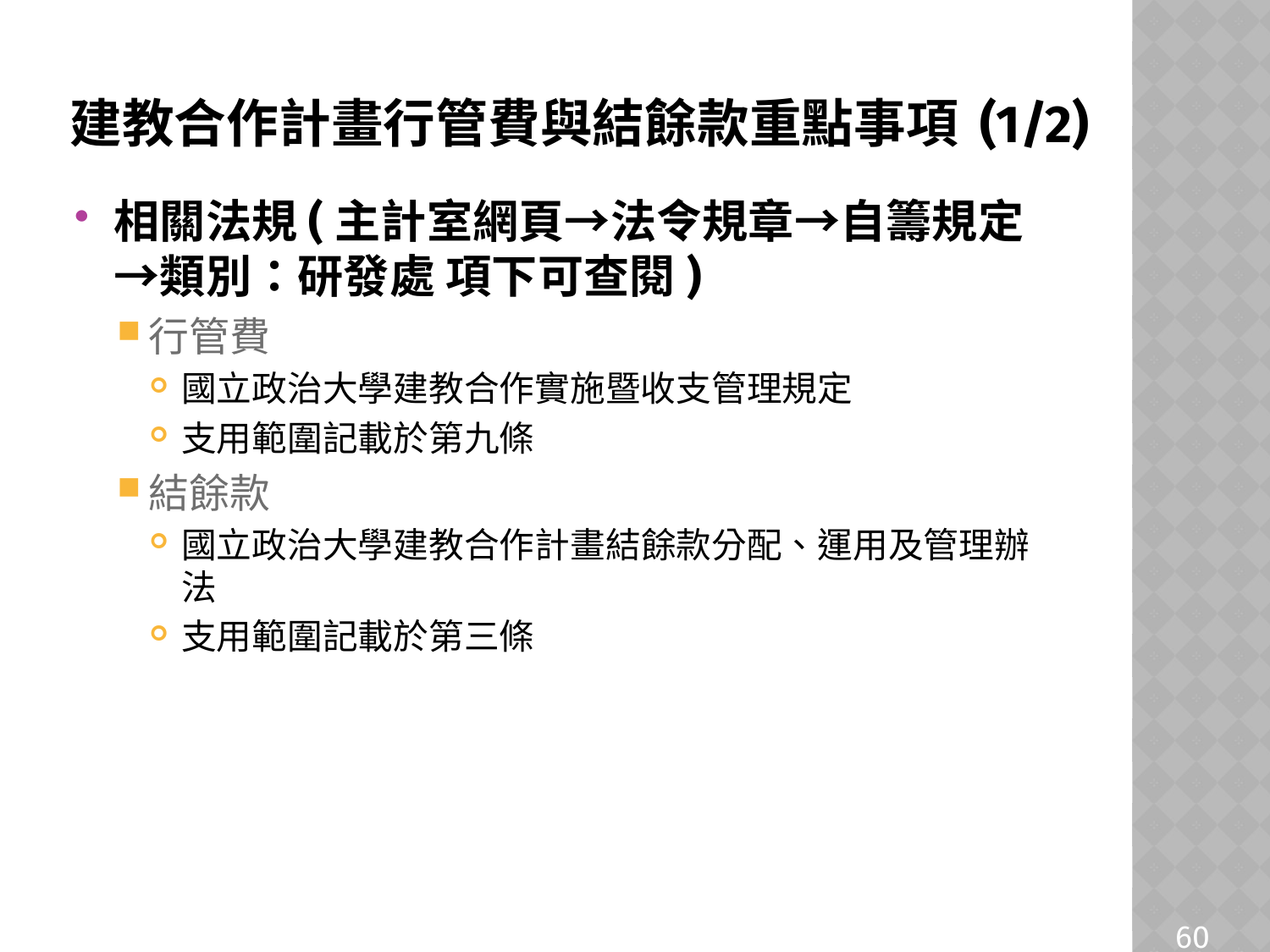

# 建教合作計畫行管費與結餘款重點事項 (1/2)
相關法規(主計室網頁→法令規章→自籌規定→類別：研發處 項下可查閱)
行管費
國立政治大學建教合作實施暨收支管理規定
支用範圍記載於第九條
結餘款
國立政治大學建教合作計畫結餘款分配、運用及管理辦法
支用範圍記載於第三條

60